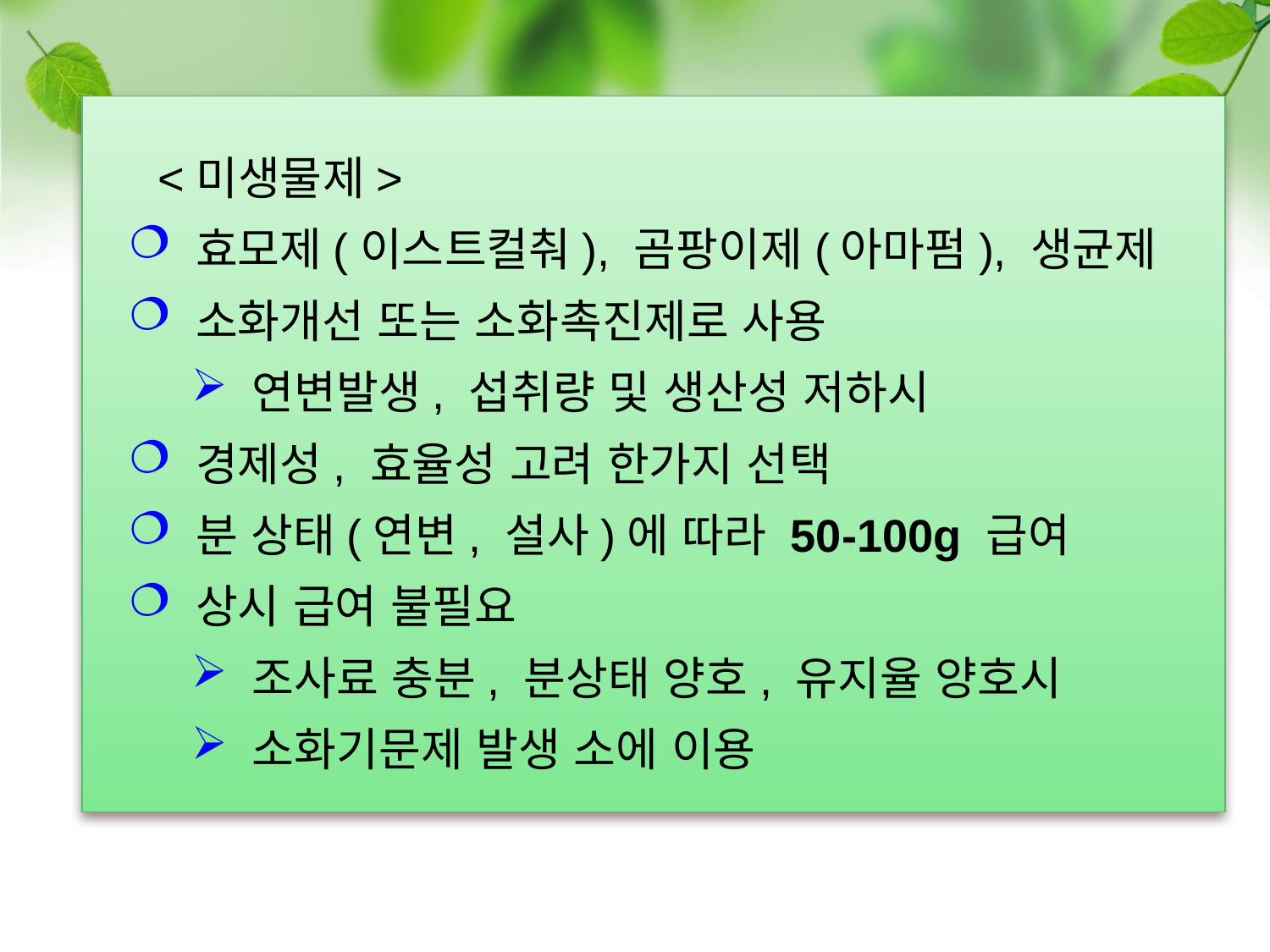

<미생물제>
 효모제(이스트컬춰), 곰팡이제(아마펌), 생균제
 소화개선 또는 소화촉진제로 사용
 연변발생, 섭취량 및 생산성 저하시
 경제성, 효율성 고려 한가지 선택
 분 상태(연변, 설사)에 따라 50-100g 급여
 상시 급여 불필요
 조사료 충분, 분상태 양호, 유지율 양호시
 소화기문제 발생 소에 이용